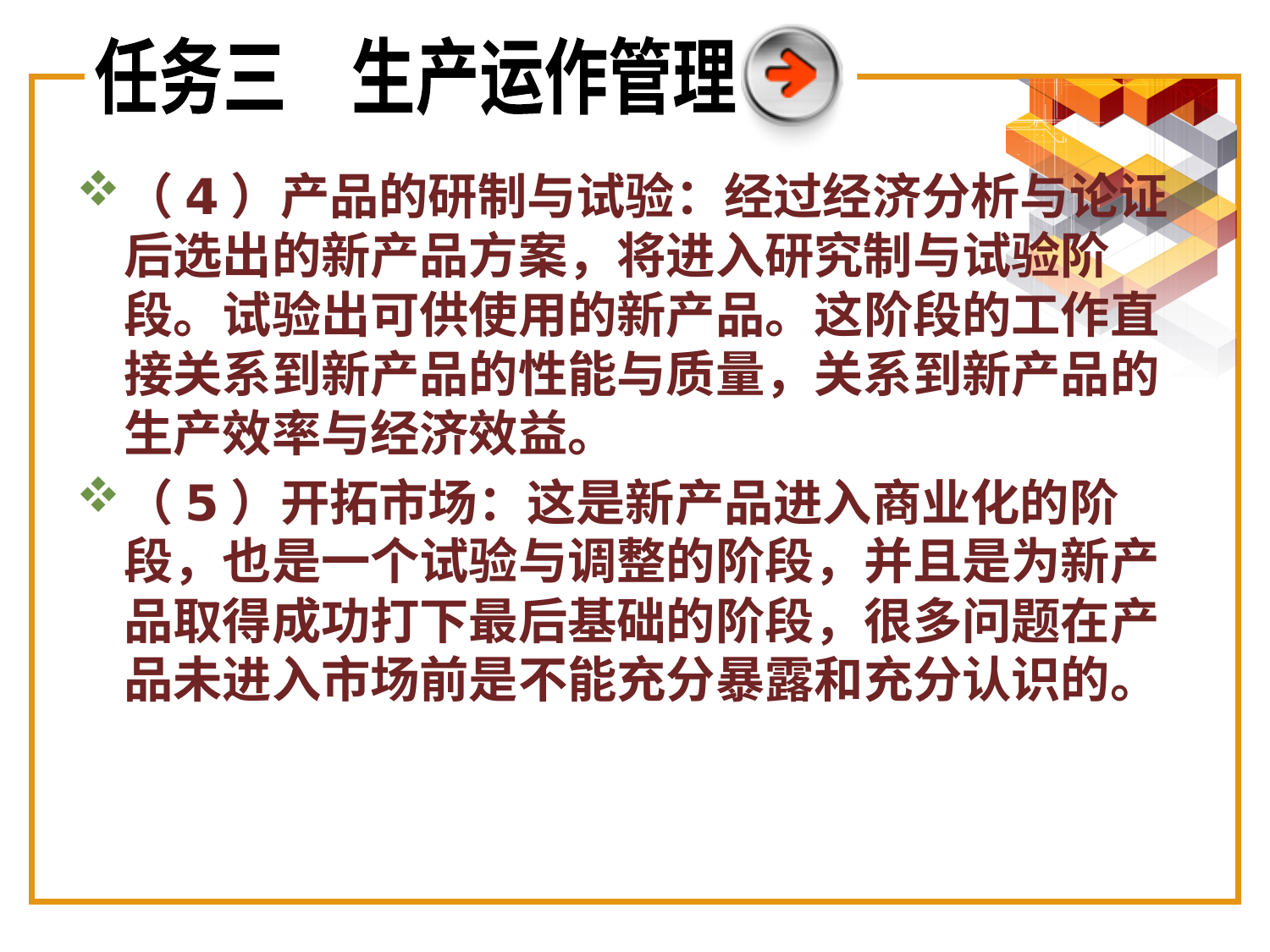

任务三　生产运作管理
（4）产品的研制与试验：经过经济分析与论证后选出的新产品方案，将进入研究制与试验阶段。试验出可供使用的新产品。这阶段的工作直接关系到新产品的性能与质量，关系到新产品的生产效率与经济效益。
（5）开拓市场：这是新产品进入商业化的阶段，也是一个试验与调整的阶段，并且是为新产品取得成功打下最后基础的阶段，很多问题在产品未进入市场前是不能充分暴露和充分认识的。